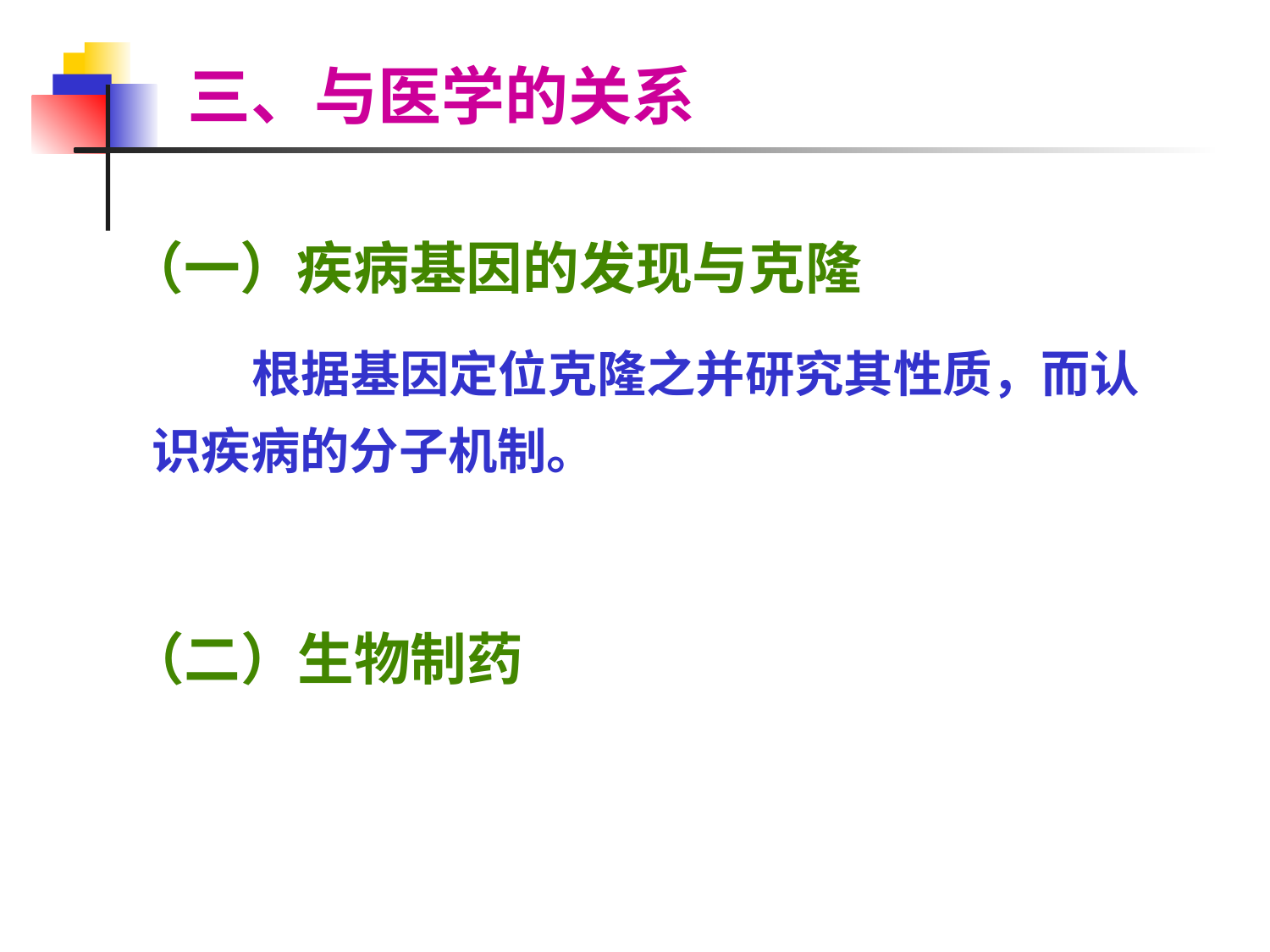

# 三、与医学的关系
（一）疾病基因的发现与克隆
根据基因定位克隆之并研究其性质，而认识疾病的分子机制。
（二）生物制药